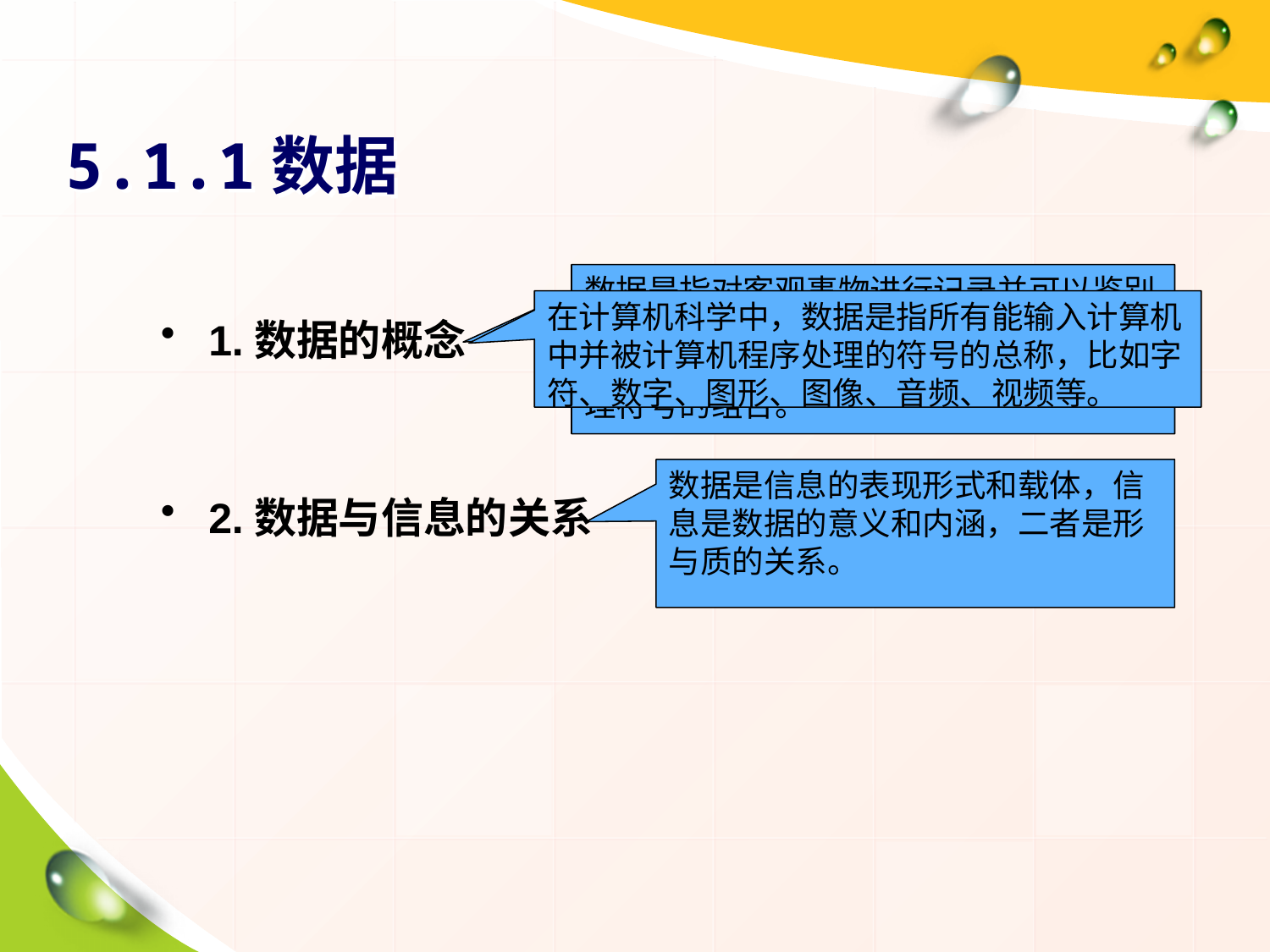

# 5.1.1数据
数据是指对客观事物进行记录并可以鉴别的符号，是对客观事物的性质、状态以及相互关系等进行记载的物理符号或这些物理符号的组合。
在计算机科学中，数据是指所有能输入计算机中并被计算机程序处理的符号的总称，比如字
符、数字、图形、图像、音频、视频等。
1.数据的概念

2.数据与信息的关系
数据是信息的表现形式和载体，信息是数据的意义和内涵，二者是形与质的关系。